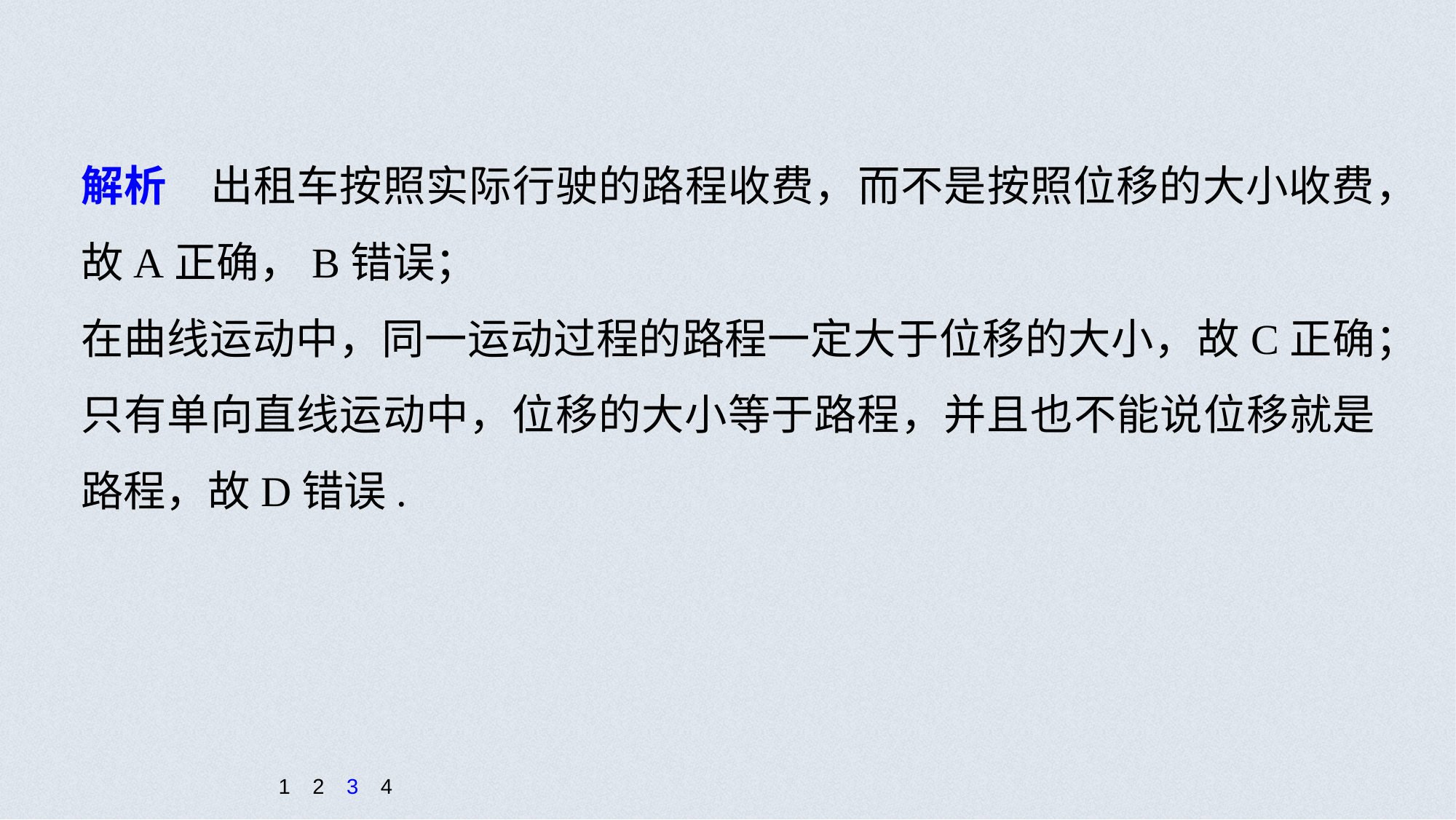

解析　出租车按照实际行驶的路程收费，而不是按照位移的大小收费，故A正确，B错误；
在曲线运动中，同一运动过程的路程一定大于位移的大小，故C正确；
只有单向直线运动中，位移的大小等于路程，并且也不能说位移就是路程，故D错误.
1
2
3
4